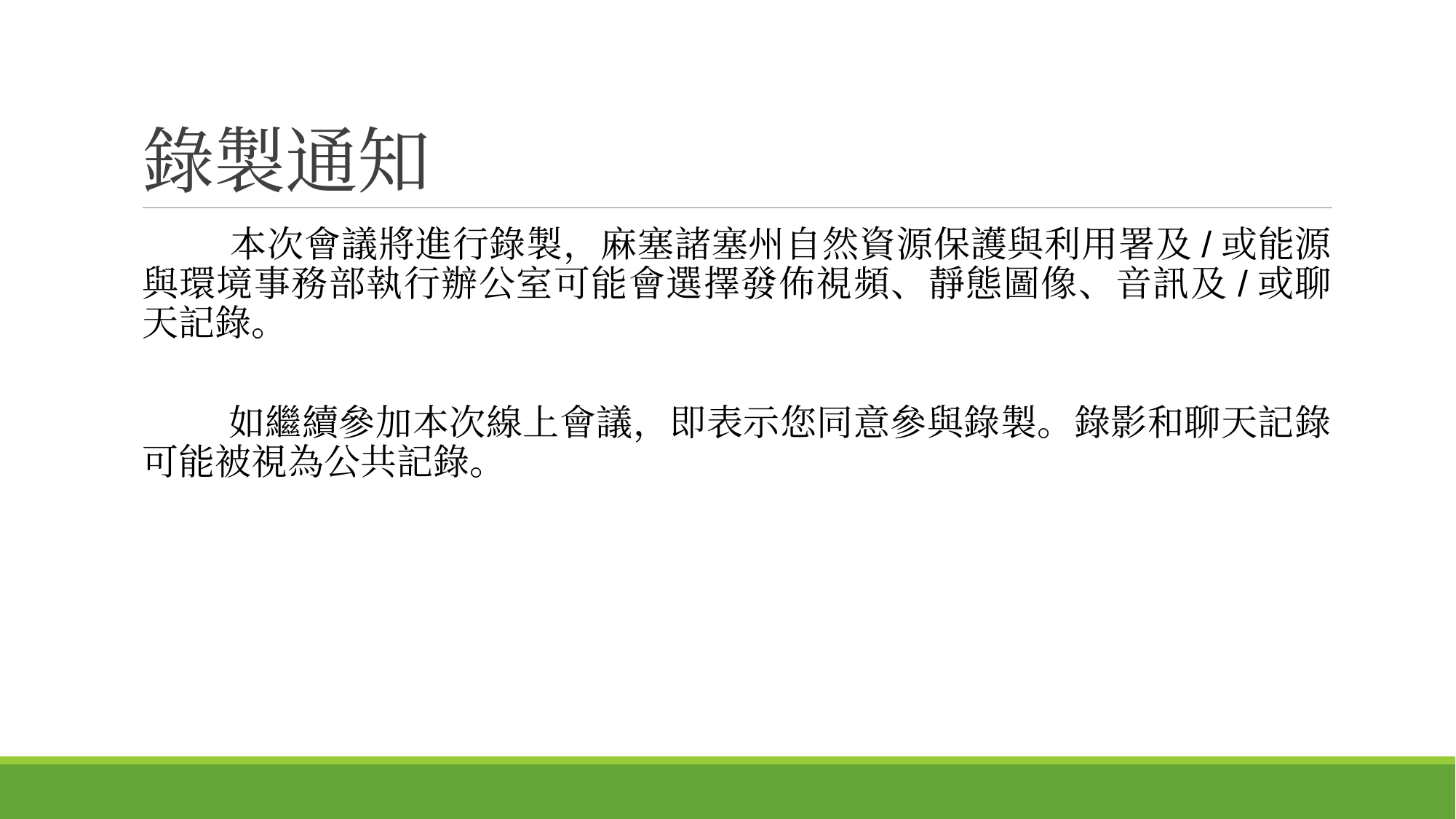

# 錄製通知
        本次會議將進行錄製，麻塞諸塞州自然資源保護與利用署及/或能源與環境事務部執行辦公室可能會選擇發佈視頻、靜態圖像、音訊及/或聊天記錄。
        如繼續參加本次線上會議，即表示您同意參與錄製。錄影和聊天記錄可能被視為公共記錄。